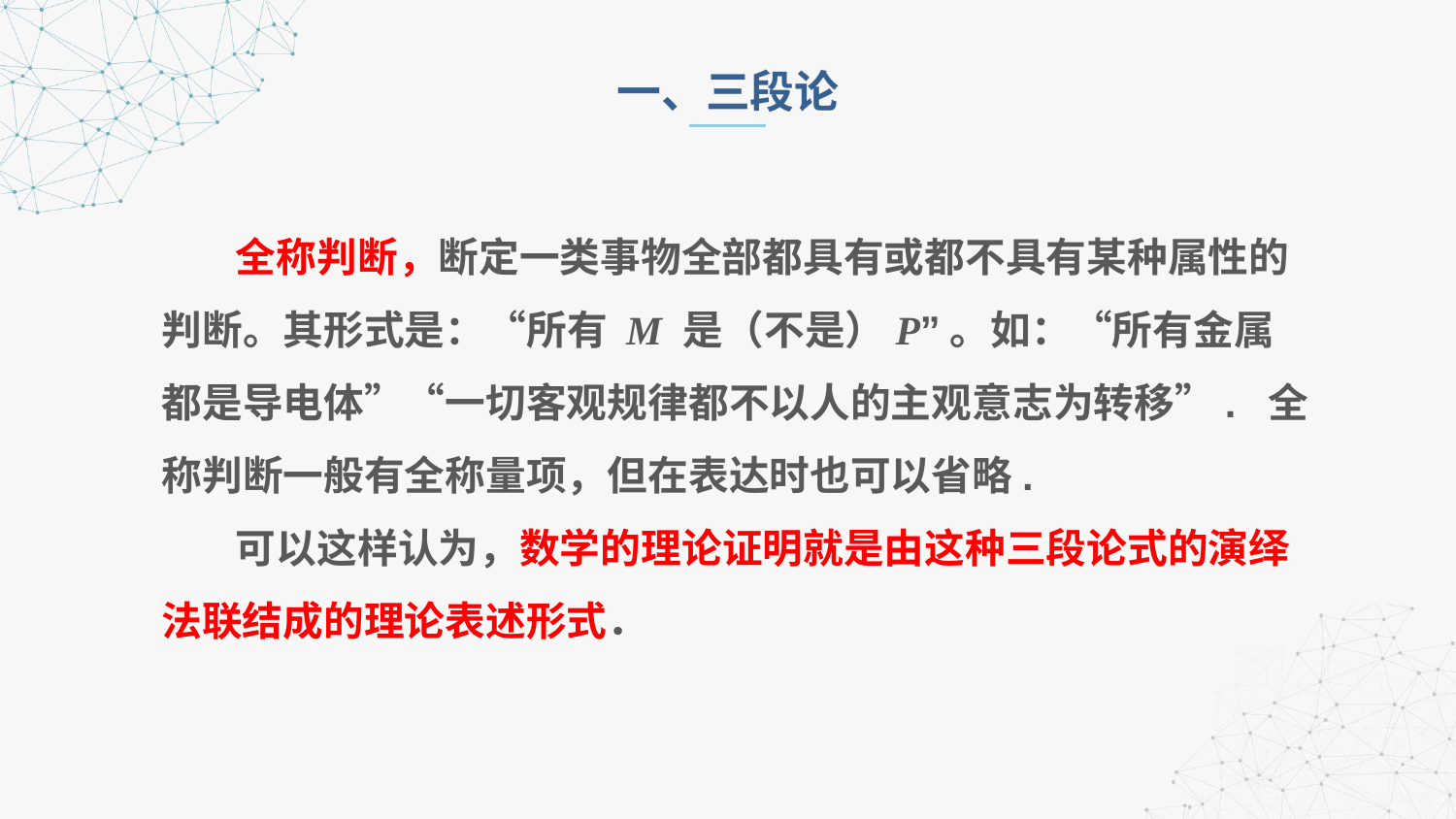

一、三段论
       全称判断，断定一类事物全部都具有或都不具有某种属性的判断。其形式是：“所有 M 是（不是）P”。如：“所有金属都是导电体”“一切客观规律都不以人的主观意志为转移”.  全称判断一般有全称量项，但在表达时也可以省略.
       可以这样认为，数学的理论证明就是由这种三段论式的演绎法联结成的理论表述形式．